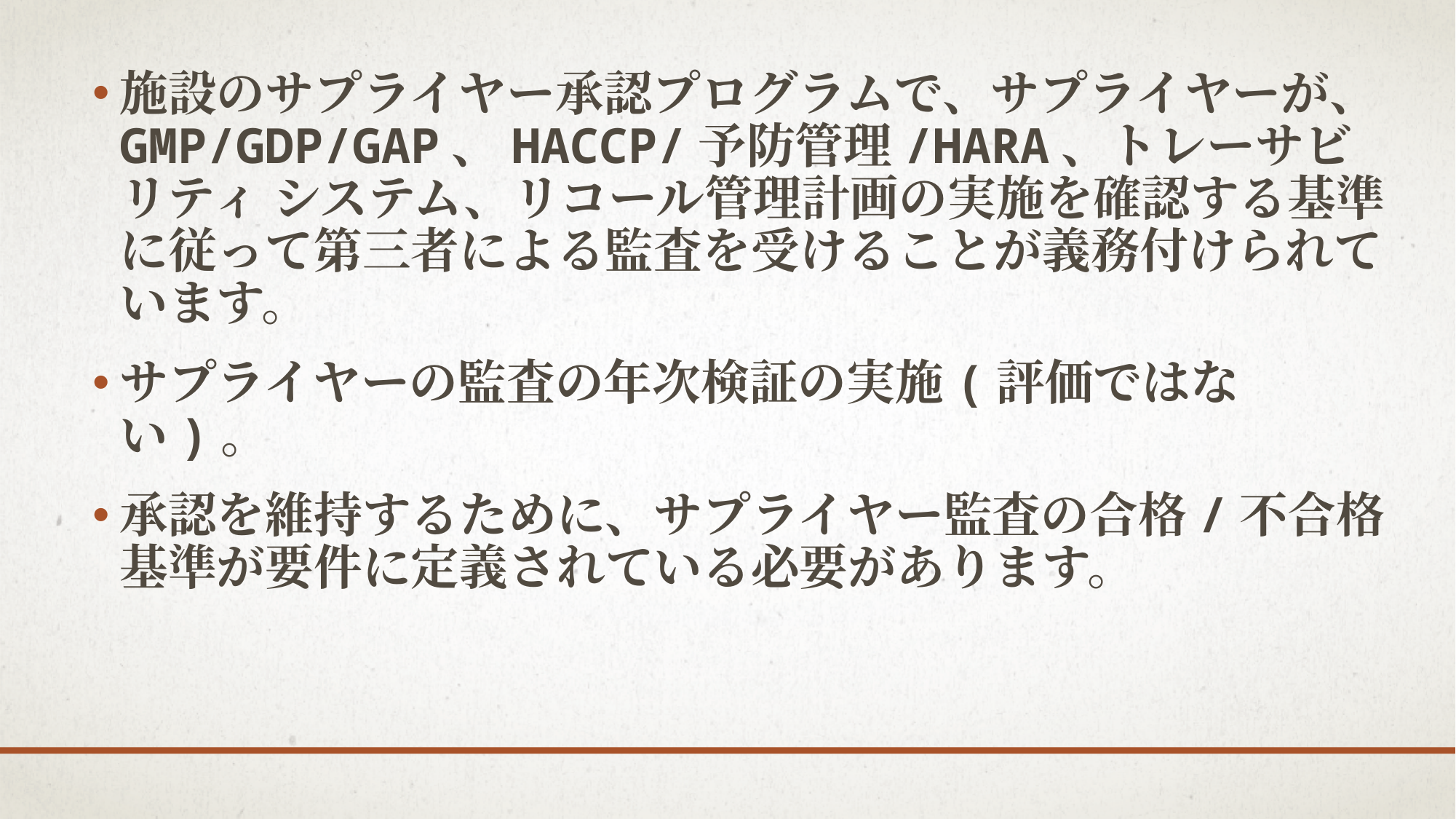

施設のサプライヤー承認プログラムで、サプライヤーが、GMP/GDP/GAP、HACCP/予防管理/HARA、トレーサビリティ システム、リコール管理計画の実施を確認する基準に従って第三者による監査を受けることが義務付けられています。
サプライヤーの監査の年次検証の実施(評価ではない)。
承認を維持するために、サプライヤー監査の合格/不合格基準が要件に定義されている必要があります。